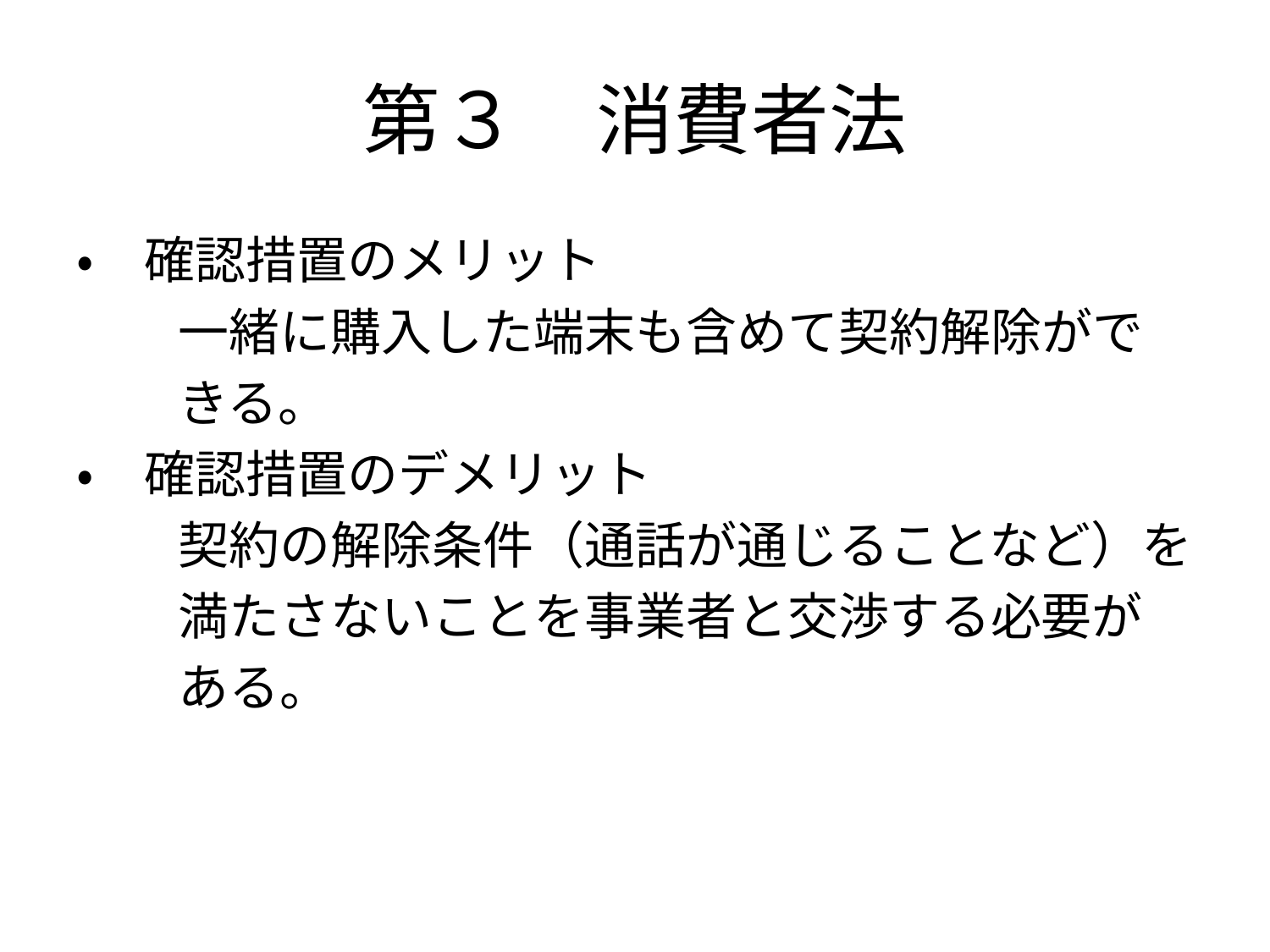

# 第３　消費者法
・　確認措置のメリット
　　一緒に購入した端末も含めて契約解除がで
　　きる。
・　確認措置のデメリット
　　契約の解除条件（通話が通じることなど）を
　　満たさないことを事業者と交渉する必要が
　　ある。